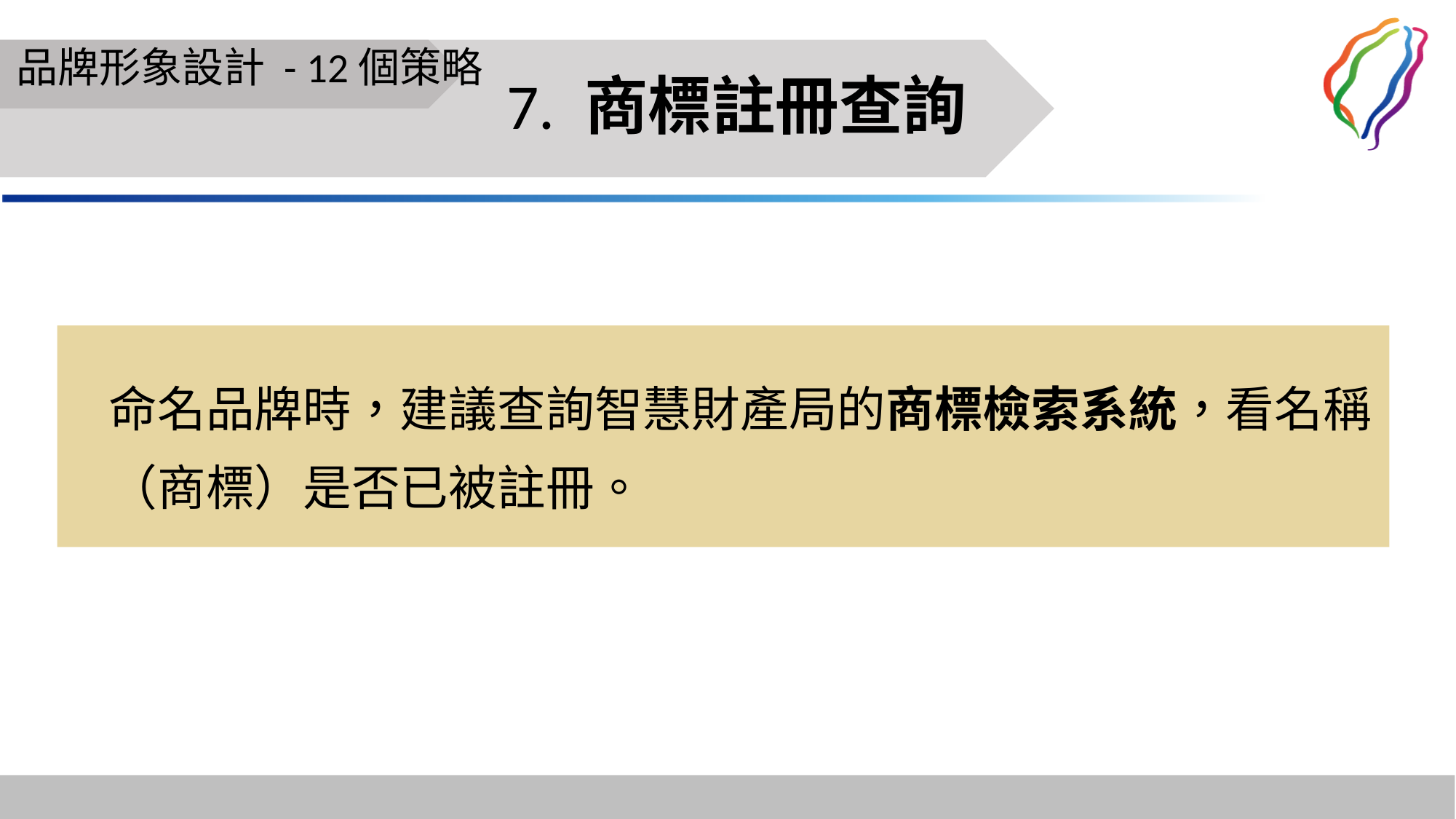

# 品牌形象設計 - 12個策略
7. 商標註冊查詢
命名品牌時，建議查詢智慧財產局的商標檢索系統，看名稱（商標）是否已被註冊。